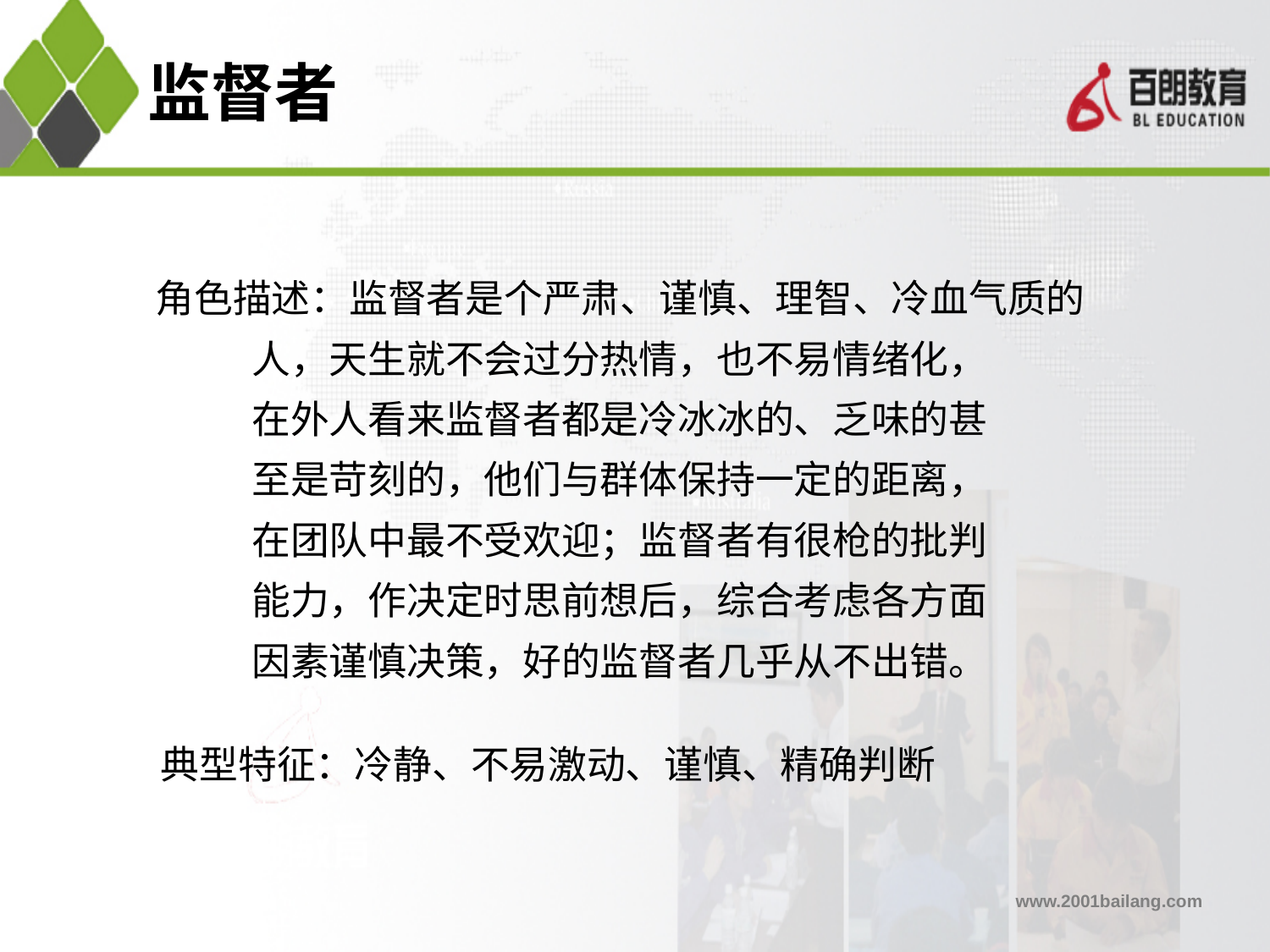

# 监督者
角色描述：监督者是个严肃、谨慎、理智、冷血气质的
          人，天生就不会过分热情，也不易情绪化，
          在外人看来监督者都是冷冰冰的、乏味的甚
          至是苛刻的，他们与群体保持一定的距离，
          在团队中最不受欢迎；监督者有很枪的批判
          能力，作决定时思前想后，综合考虑各方面
          因素谨慎决策，好的监督者几乎从不出错。
典型特征：冷静、不易激动、谨慎、精确判断